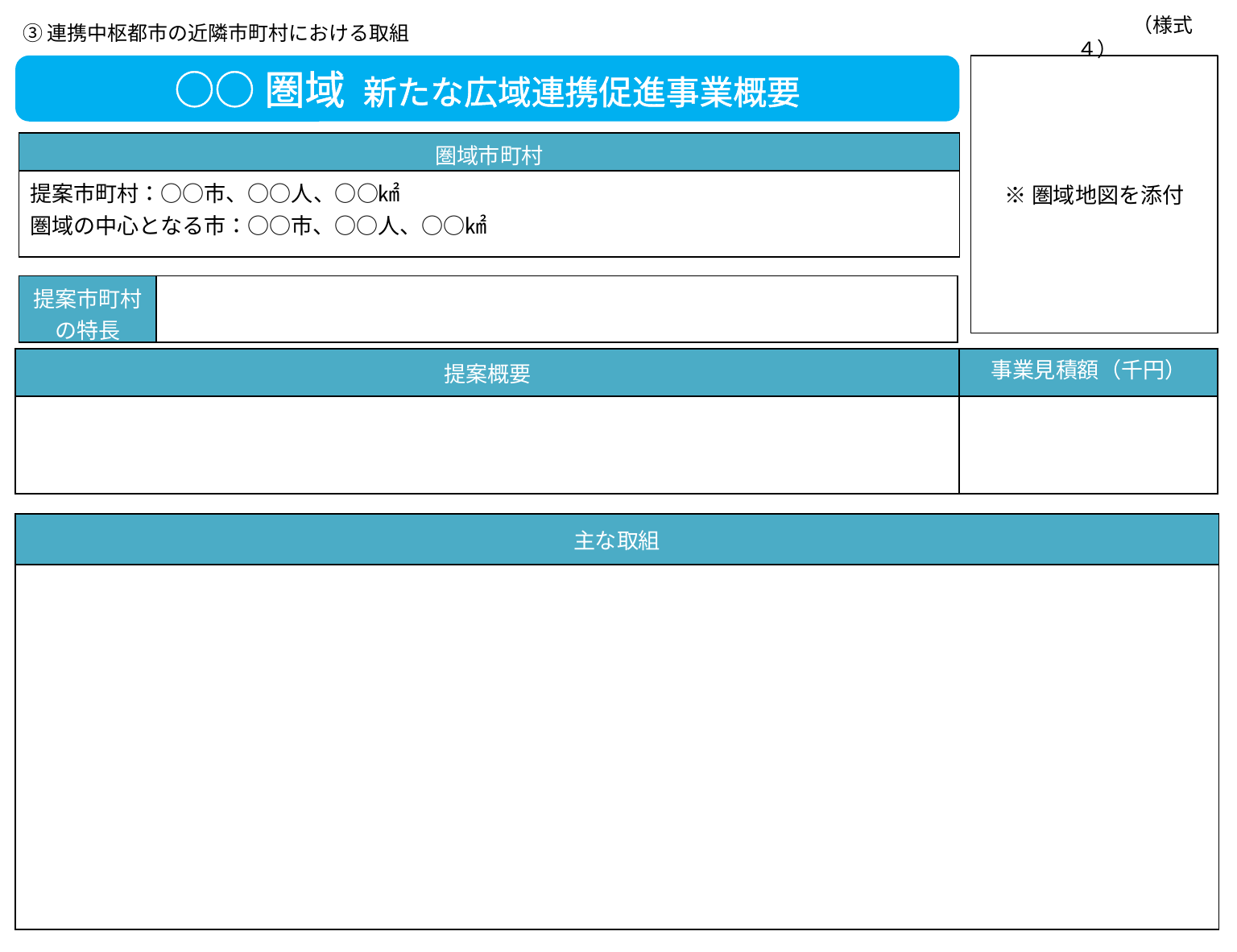

③連携中枢都市の近隣市町村における取組
　　　（様式４）
○○圏域  新たな広域連携促進事業概要
※圏域地図を添付
| 圏域市町村 |
| --- |
| 提案市町村：○○市、○○人、○○㎢ 圏域の中心となる市：○○市、○○人、○○㎢ |
| 提案市町村の特長 |  |
| --- | --- |
| 提案概要 | 事業見積額（千円） |
| --- | --- |
|  |  |
| 主な取組 |
| --- |
|  |